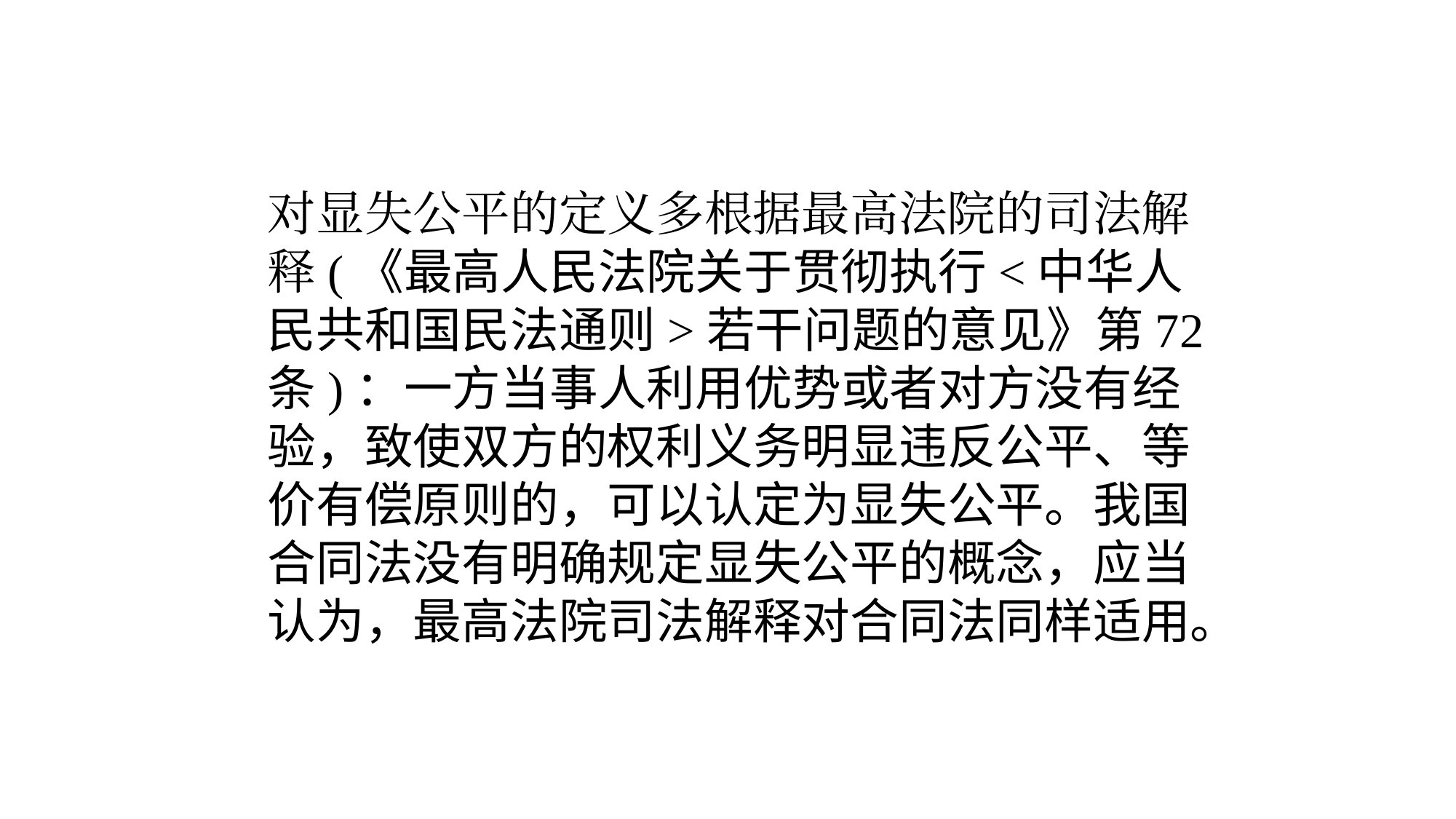

对显失公平的定义多根据最高法院的司法解释(《最高人民法院关于贯彻执行<中华人民共和国民法通则>若干问题的意见》第72条)：一方当事人利用优势或者对方没有经验，致使双方的权利义务明显违反公平、等价有偿原则的，可以认定为显失公平。我国合同法没有明确规定显失公平的概念，应当认为，最高法院司法解释对合同法同样适用。